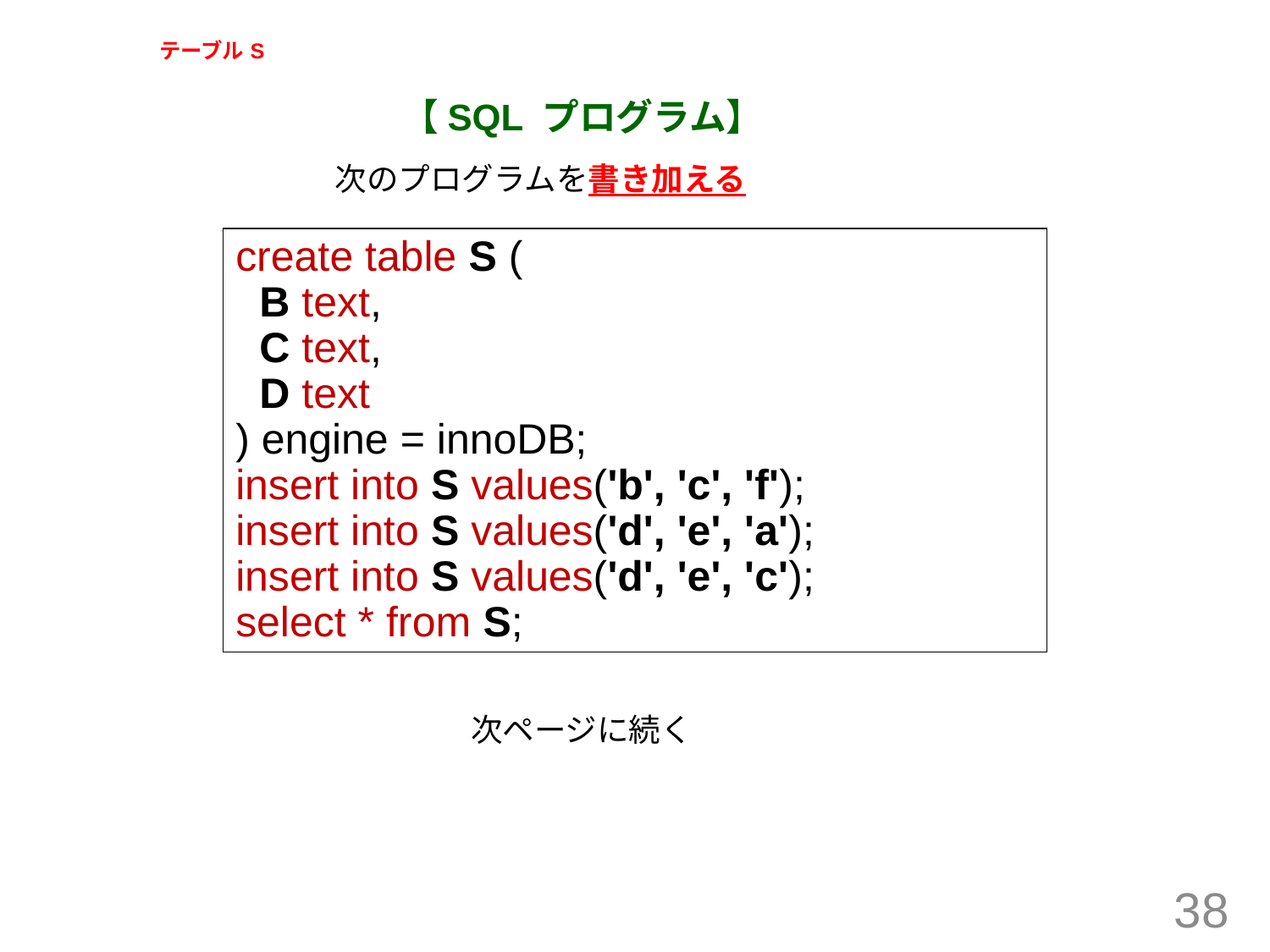

# テーブル S
【SQL プログラム】
次のプログラムを書き加える
create table S (
  B text,
  C text,
  D text
) engine = innoDB;
insert into S values('b', 'c', 'f');
insert into S values('d', 'e', 'a');
insert into S values('d', 'e', 'c');
select * from S;
次ページに続く
38